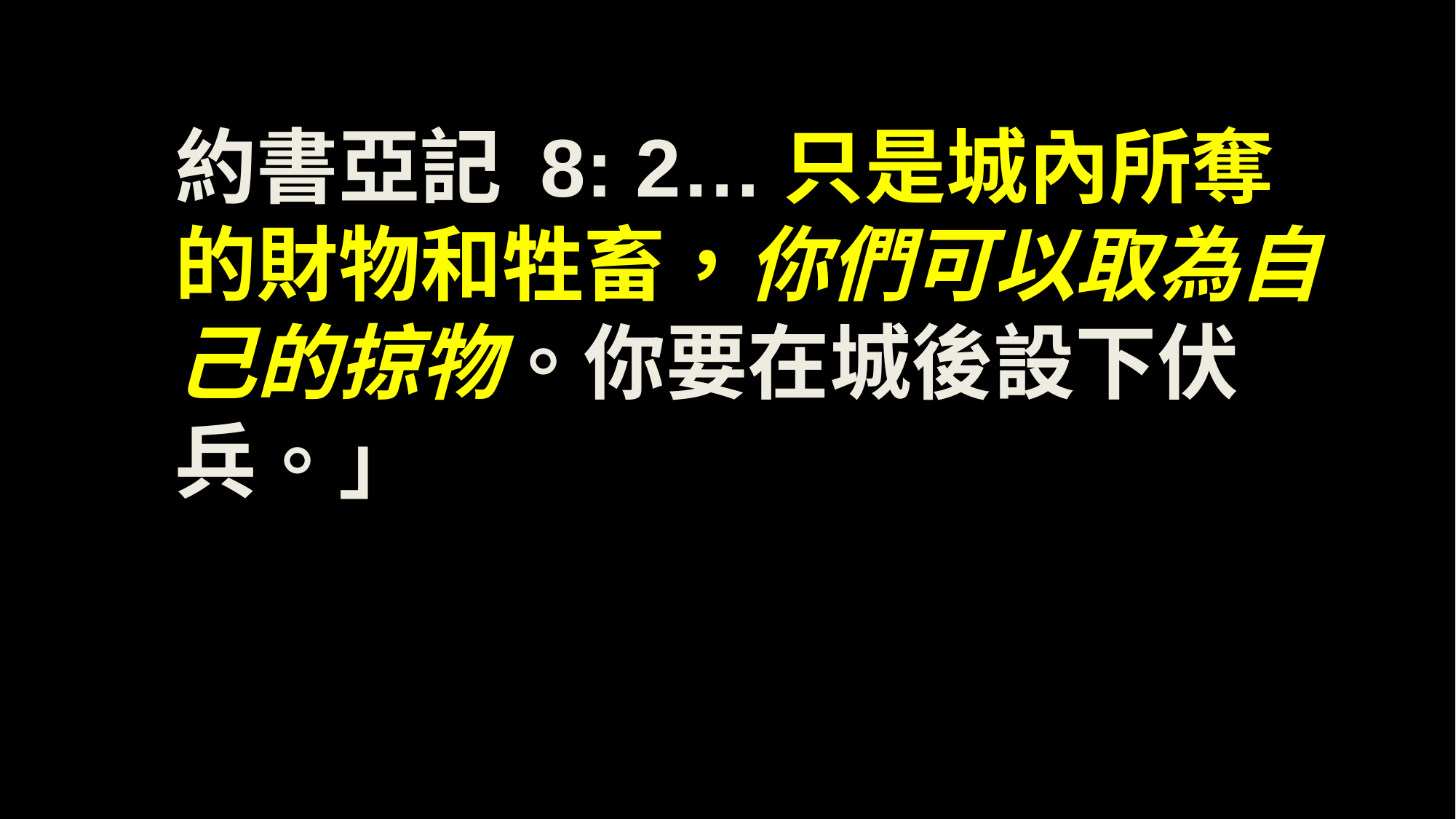

約書亞記 8: 2…只是城內所奪的財物和牲畜，你們可以取為自己的掠物。你要在城後設下伏兵。」